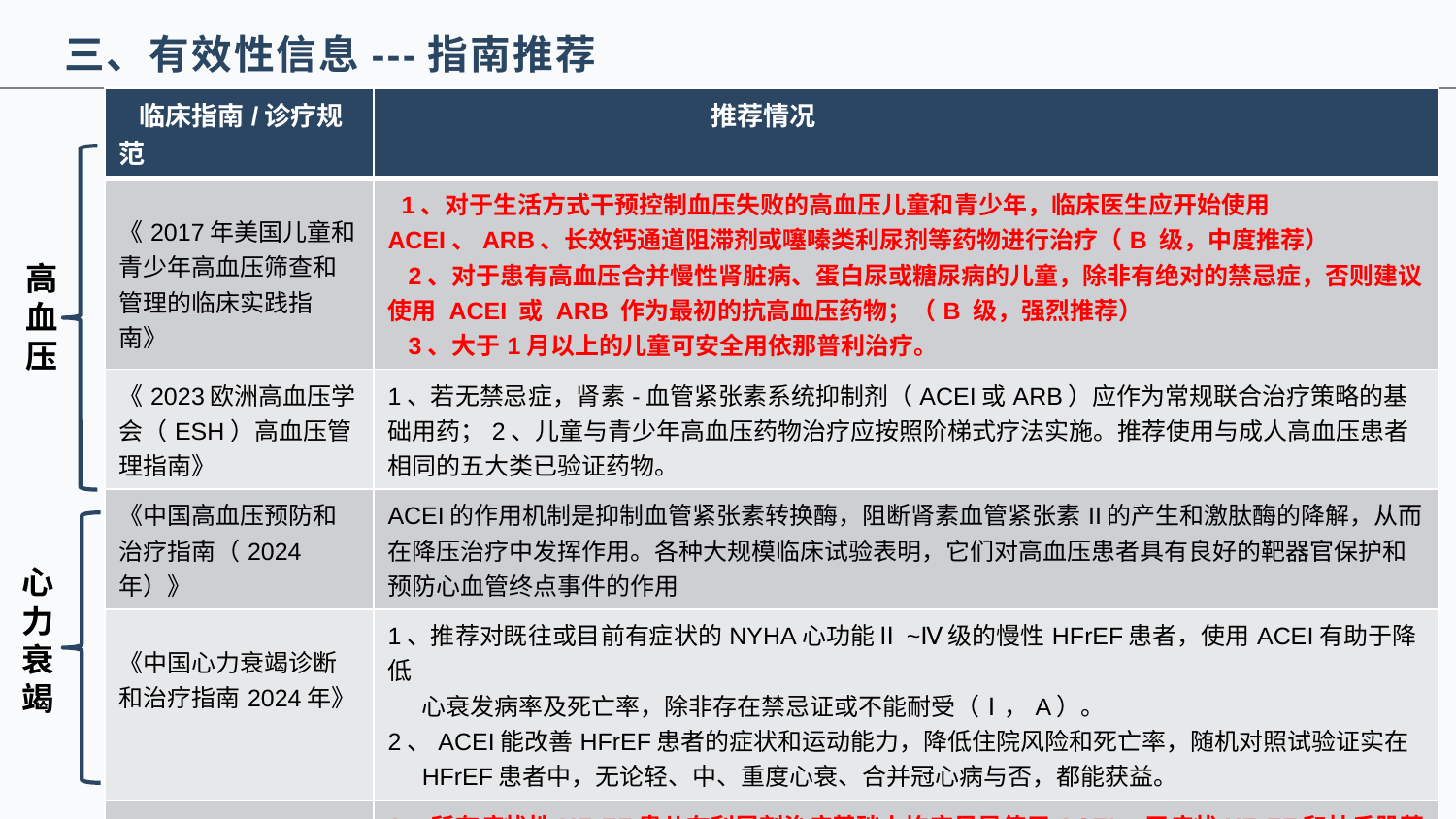

# 三、有效性信息---指南推荐

| 临床指南/诊疗规范 | 推荐情况 |
| --- | --- |
| 《2017年美国儿童和青少年高血压筛查和管理的临床实践指南》 | 1、对于生活方式干预控制血压失败的高血压儿童和青少年，临床医生应开始使用ACEI、ARB、长效钙通道阻滞剂或噻嗪类利尿剂等药物进行治疗（B 级，中度推荐） 2、对于患有高血压合并慢性肾脏病、蛋白尿或糖尿病的儿童，除非有绝对的禁忌症，否则建议使用 ACEI 或 ARB 作为最初的抗高血压药物；（B 级，强烈推荐） 3、大于1月以上的儿童可安全用依那普利治疗。 |
| 《2023欧洲高血压学会（ESH）高血压管理指南》 | 1、若无禁忌症，肾素-血管紧张素系统抑制剂（ACEI或ARB）应作为常规联合治疗策略的基础用药；2、儿童与青少年高血压药物治疗应按照阶梯式疗法实施。推荐使用与成人高血压患者相同的五大类已验证药物。 |
| 《中国高血压预防和治疗指南（2024 年）》 | ACEI的作用机制是抑制血管紧张素转换酶，阻断肾素血管紧张素II的产生和激肽酶的降解，从而在降压治疗中发挥作用。各种大规模临床试验表明，它们对高血压患者具有良好的靶器官保护和预防心血管终点事件的作用 |
| 《中国心力衰竭诊断和治疗指南2024年》 | 1、推荐对既往或目前有症状的NYHA心功能Ⅱ~Ⅳ级的慢性HFrEF患者，使用ACEI有助于降低 心衰发病率及死亡率，除非存在禁忌证或不能耐受（Ⅰ，A）。 2、ACEI能改善HFrEF患者的症状和运动能力，降低住院风险和死亡率，随机对照试验证实在 HFrEF患者中，无论轻、中、重度心衰、合并冠心病与否，都能获益。 |
| 《儿童心力衰竭诊断和治疗建议-2020年修订版》 | 1、所有症状性HFrEF患儿在利尿剂治疗基础上均应尽早使用ACEI，无症状HFrEF和杜氏肌营 养不良的慢性心衰患儿亦应常规给予ACEI，从小剂量增至最大安全剂量。ACEI应用数周或 数月后才能显示临床效果，应长期应用，直至心脏结构和功能正常后可逐渐减量至停药，应 避免突然停药。 2、儿童心力衰竭患者依那普利建议持续应用至少6个月以上。 |

高
血
压

心
力
衰
竭